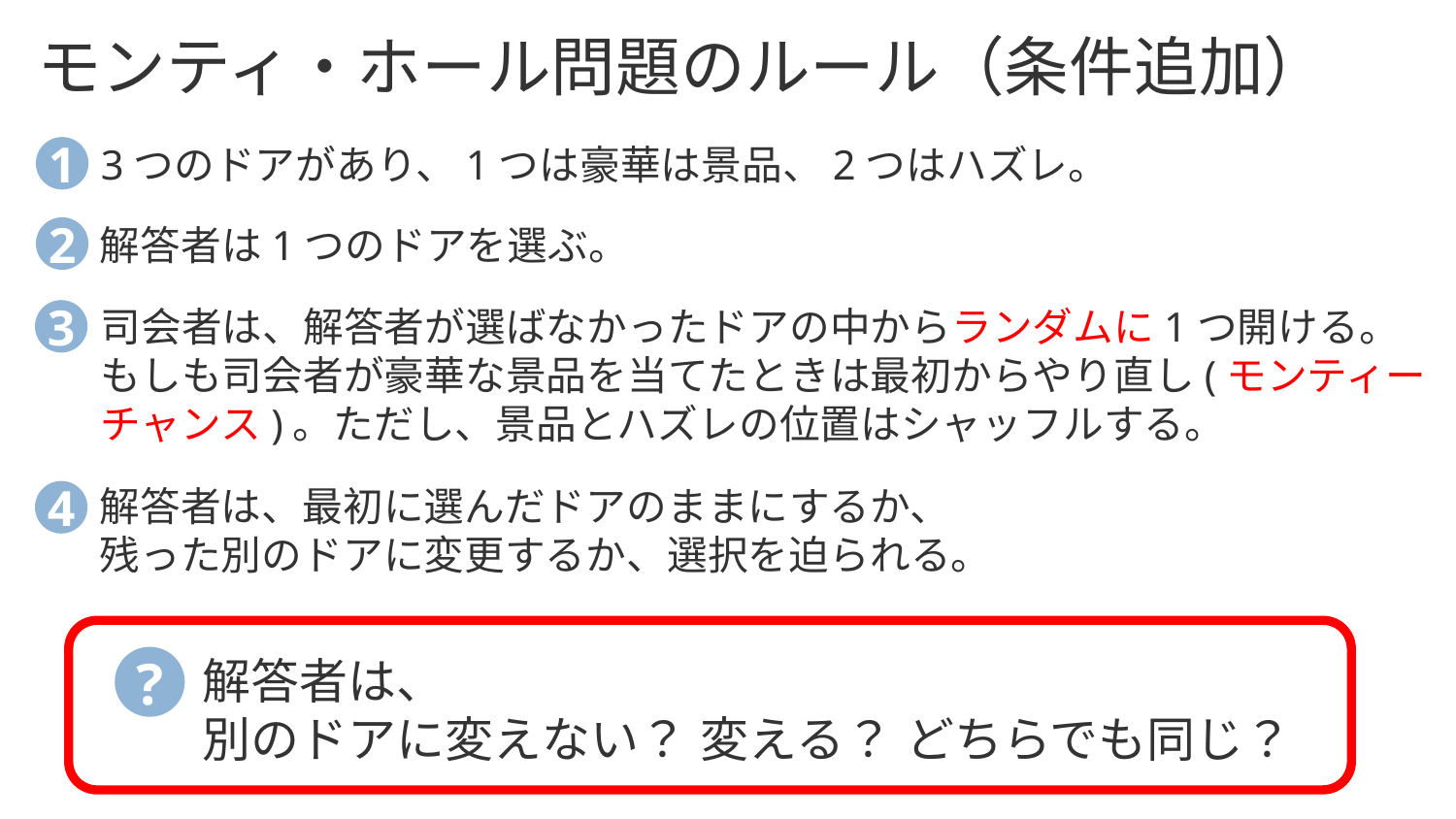

モンティ・ホール問題のルール（条件追加）
1

3つのドアがあり、1つは豪華は景品、2つはハズレ。
2

解答者は1つのドアを選ぶ。
3

司会者は、解答者が選ばなかったドアの中からランダムに1つ開ける。
もしも司会者が豪華な景品を当てたときは最初からやり直し(モンティーチャンス)。ただし、景品とハズレの位置はシャッフルする。
4

解答者は、最初に選んだドアのままにするか、
残った別のドアに変更するか、選択を迫られる。

?
解答者は、
別のドアに変えない？ 変える？ どちらでも同じ？